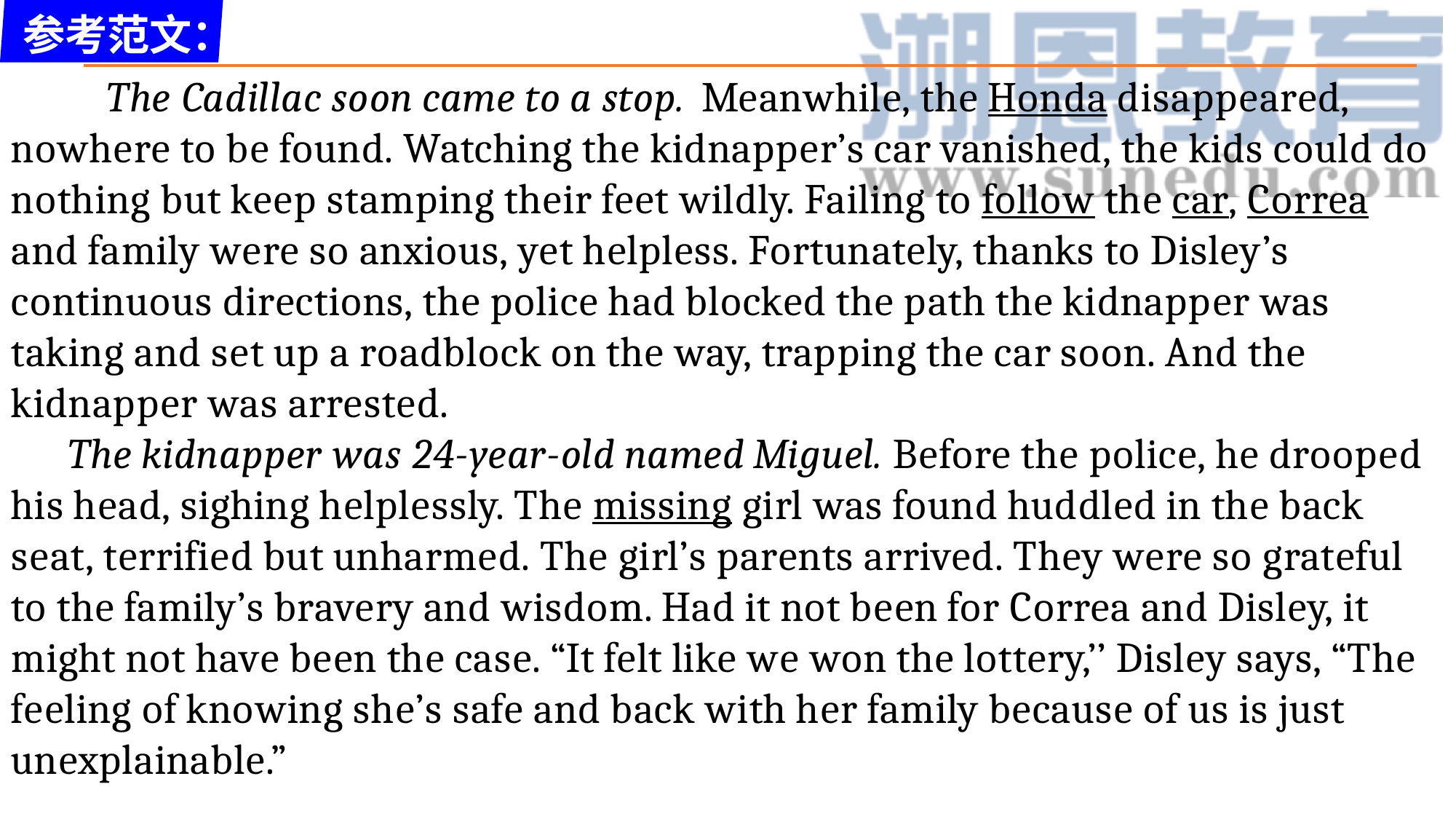

参考范文：
        The Cadillac soon came to a stop.  Meanwhile, the Honda disappeared, nowhere to be found. Watching the kidnapper’s car vanished, the kids could do nothing but keep stamping their feet wildly. Failing to follow the car, Correa and family were so anxious, yet helpless. Fortunately, thanks to Disley’s continuous directions, the police had blocked the path the kidnapper was taking and set up a roadblock on the way, trapping the car soon. And the kidnapper was arrested.
      The kidnapper was 24-year-old named Miguel. Before the police, he drooped his head, sighing helplessly. The missing girl was found huddled in the back seat, terrified but unharmed. The girl’s parents arrived. They were so grateful to the family’s bravery and wisdom. Had it not been for Correa and Disley, it might not have been the case. “It felt like we won the lottery,’’ Disley says, “The feeling of knowing she’s safe and back with her family because of us is just unexplainable.”